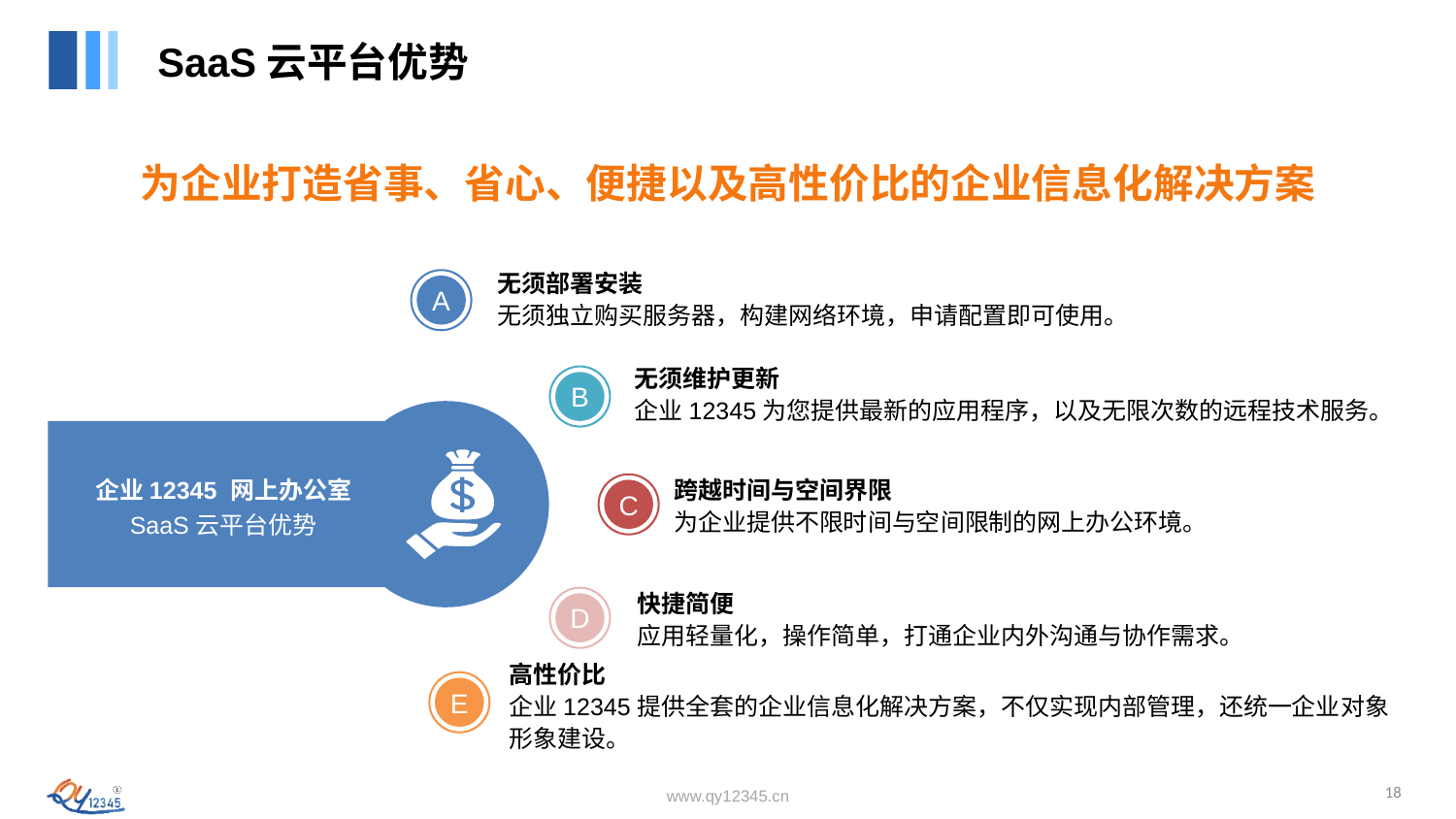

SaaS云平台优势
为企业打造省事、省心、便捷以及高性价比的企业信息化解决方案
无须部署安装
无须独立购买服务器，构建网络环境，申请配置即可使用。
A
B
无须维护更新
企业12345为您提供最新的应用程序，以及无限次数的远程技术服务。
企业12345 网上办公室
SaaS云平台优势

C
跨越时间与空间界限
为企业提供不限时间与空间限制的网上办公环境。
D
快捷简便
应用轻量化，操作简单，打通企业内外沟通与协作需求。
E
高性价比
企业12345提供全套的企业信息化解决方案，不仅实现内部管理，还统一企业对象形象建设。
18